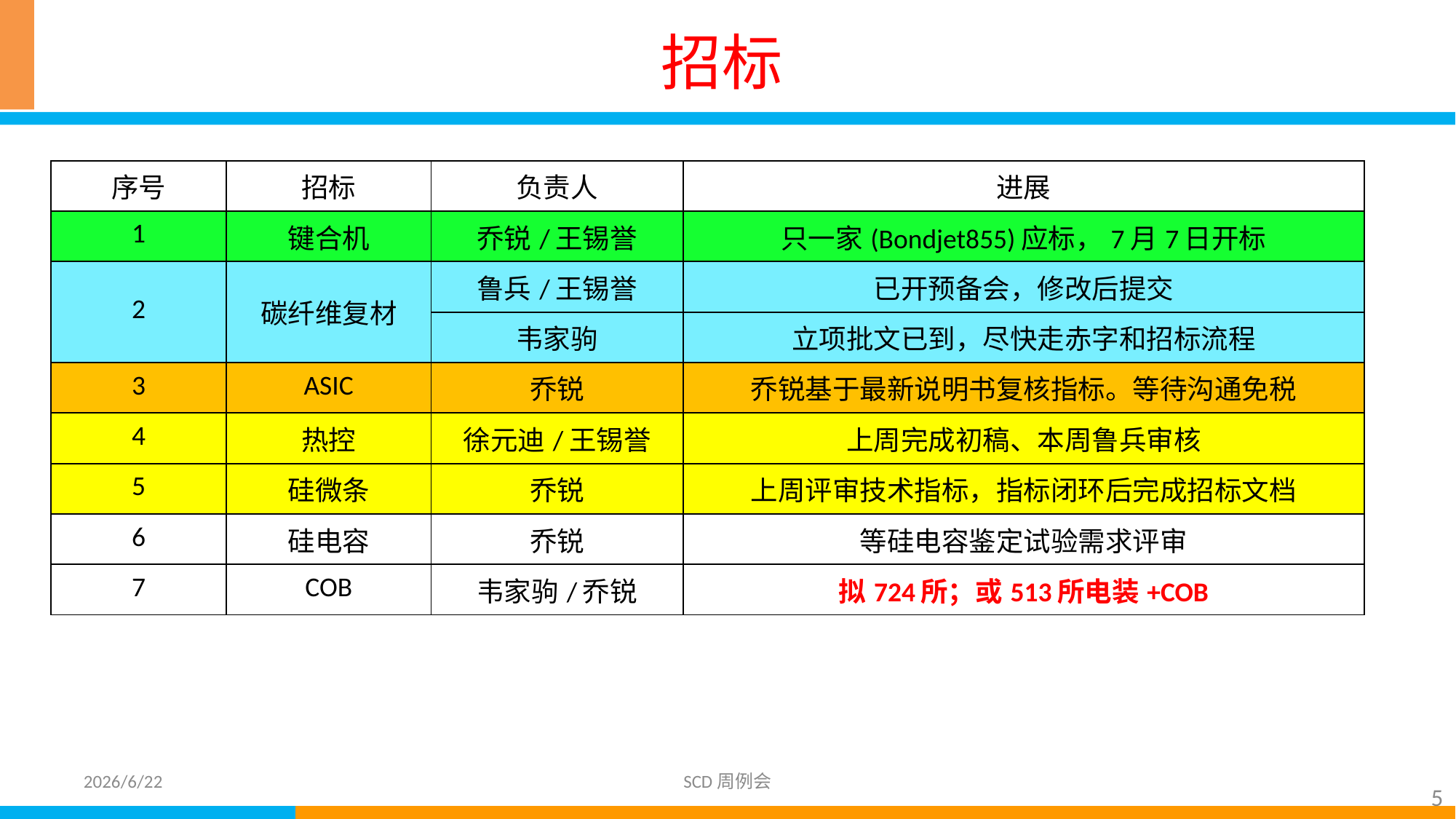

# 招标
| 序号 | 招标 | 负责人 | 进展 |
| --- | --- | --- | --- |
| 1 | 键合机 | 乔锐/王锡誉 | 只一家(Bondjet855)应标，7月7日开标 |
| 2 | 碳纤维复材 | 鲁兵/王锡誉 | 已开预备会，修改后提交 |
|  |  | 韦家驹 | 立项批文已到，尽快走赤字和招标流程 |
| 3 | ASIC | 乔锐 | 乔锐基于最新说明书复核指标。等待沟通免税 |
| 4 | 热控 | 徐元迪/王锡誉 | 上周完成初稿、本周鲁兵审核 |
| 5 | 硅微条 | 乔锐 | 上周评审技术指标，指标闭环后完成招标文档 |
| 6 | 硅电容 | 乔锐 | 等硅电容鉴定试验需求评审 |
| 7 | COB | 韦家驹/乔锐 | 拟724所；或513所电装+COB |
2026/6/22
SCD周例会
5